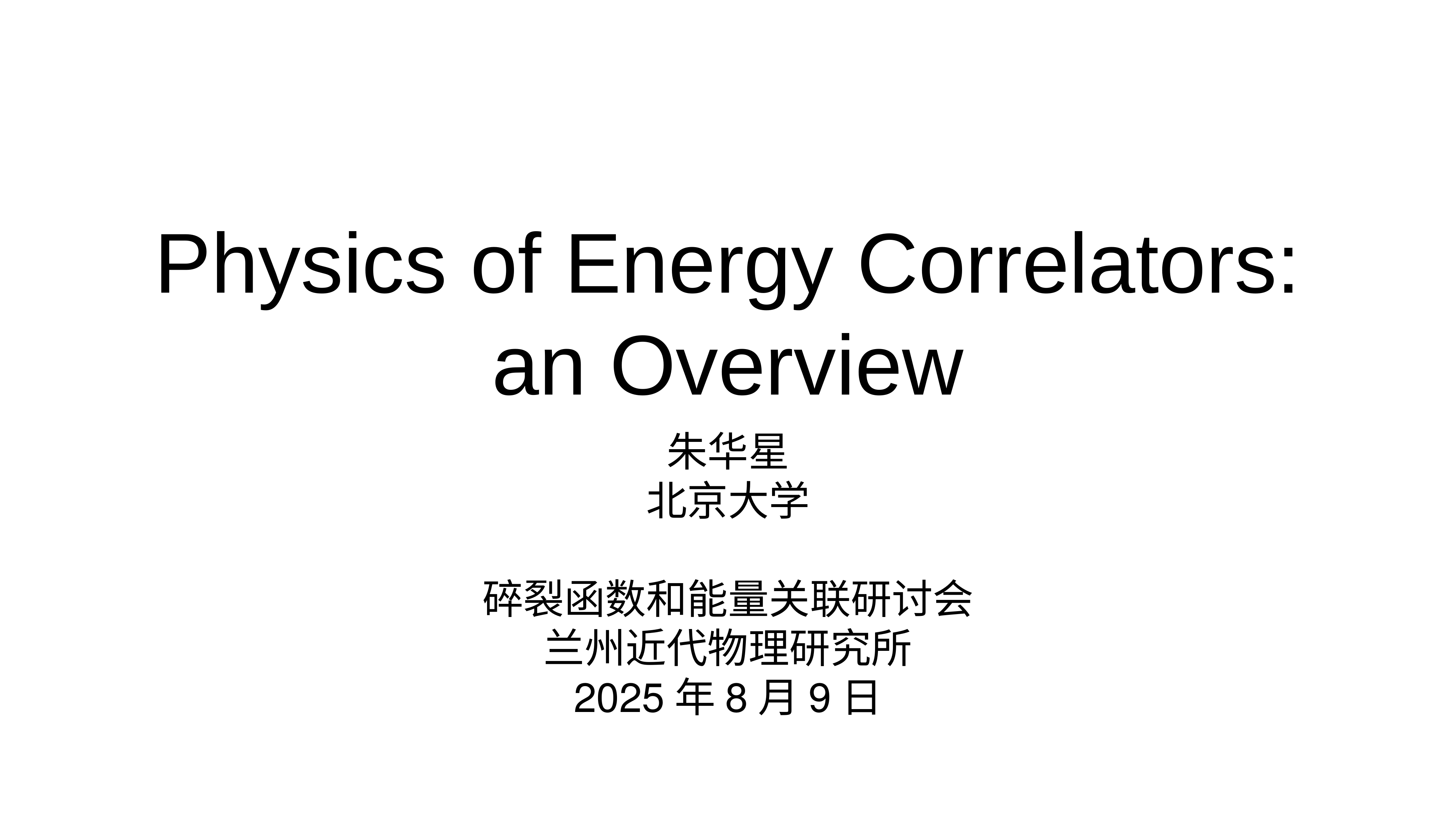

# Physics of Energy Correlators: an Overview
朱华星
北京大学

碎裂函数和能量关联研讨会
兰州近代物理研究所
2025年8月9日
1